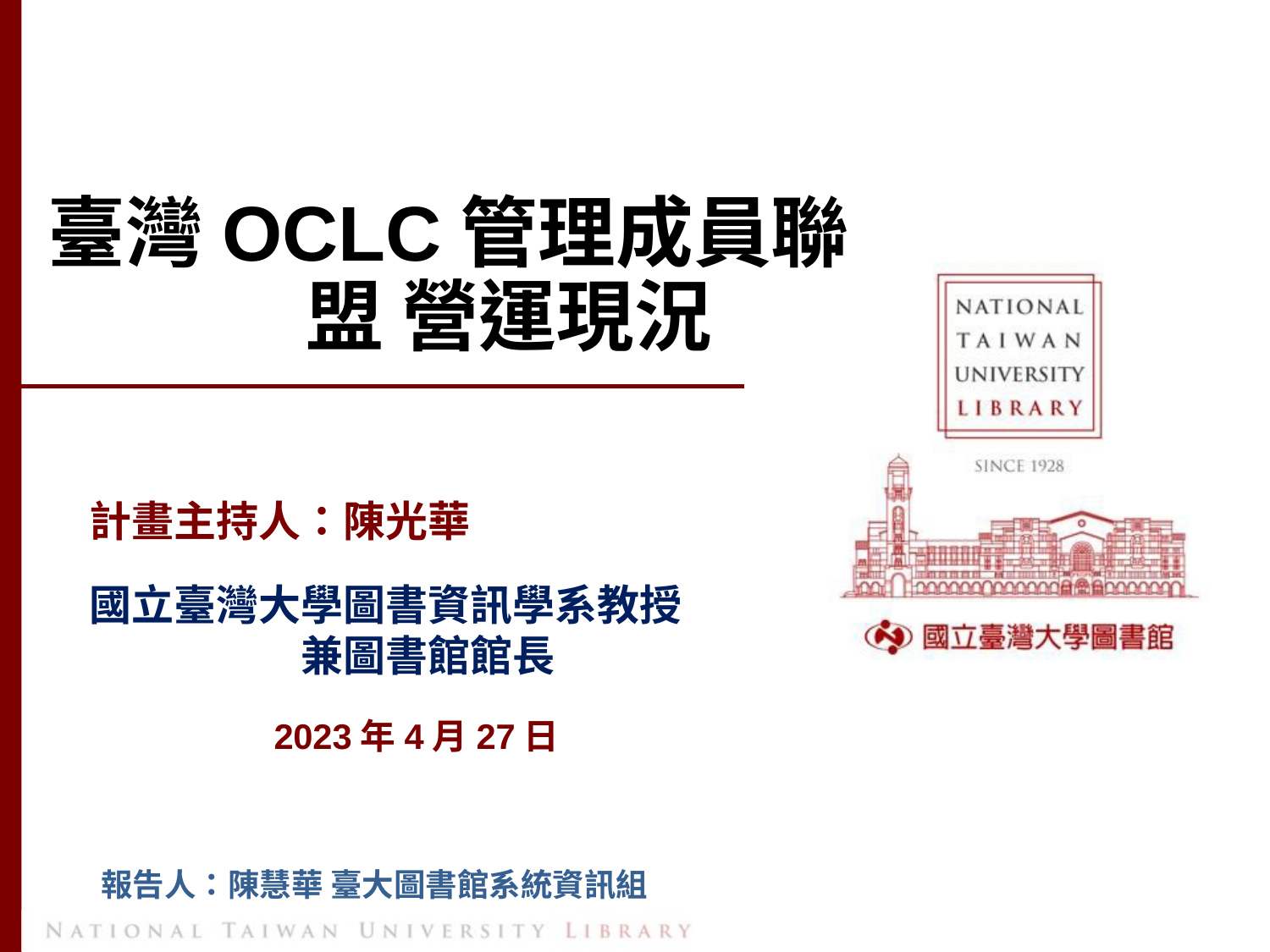

# 臺灣OCLC管理成員聯盟 營運現況

計畫主持人：陳光華

國立臺灣大學圖書資訊學系教授
兼圖書館館長

2023年4月27日
報告人：陳慧華 臺大圖書館系統資訊組